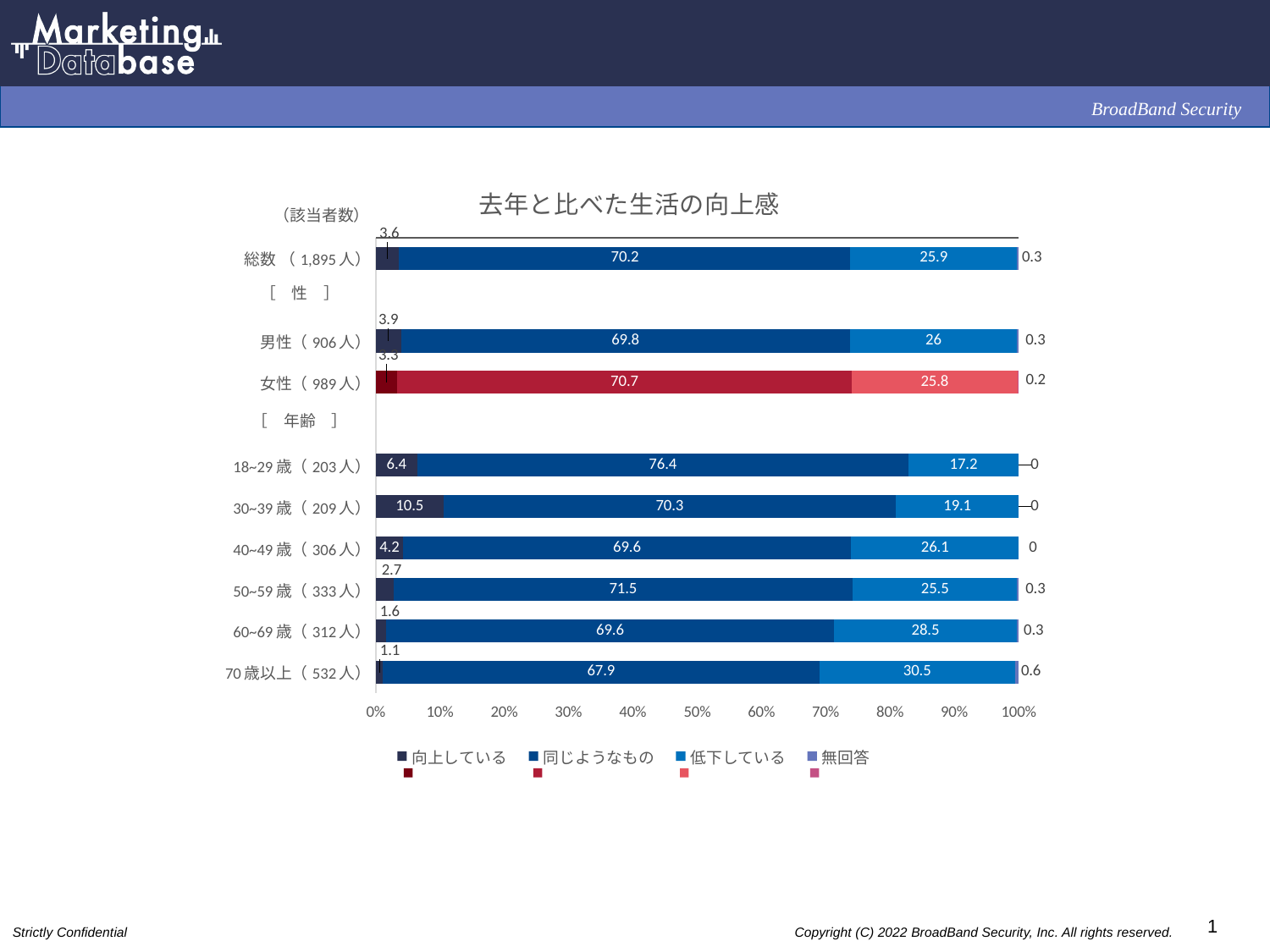

### Chart: 去年と比べた生活の向上感

| Category | 向上している | 同じようなもの | 低下している | 無回答 |
|---|---|---|---|---|
| 総数 （1,895人） | 3.6 | 70.2 | 25.9 | 0.3 |
|  | None | None | None | None |
| 男性（906人） | 3.9 | 69.8 | 26.0 | 0.3 |
| 女性（989人） | 3.3 | 70.7 | 25.8 | 0.2 |
|  | None | None | None | None |
| 18~29歳（203人） | 6.4 | 76.4 | 17.2 | 0.0 |
| 30~39歳（209人） | 10.5 | 70.3 | 19.1 | 0.0 |
| 40~49歳（306人） | 4.2 | 69.6 | 26.1 | 0.0 |
| 50~59歳（333人） | 2.7 | 71.5 | 25.5 | 0.3 |
| 60~69歳（312人） | 1.6 | 69.6 | 28.5 | 0.3 |
| 70歳以上（532人） | 1.1 | 67.9 | 30.5 | 0.6 |